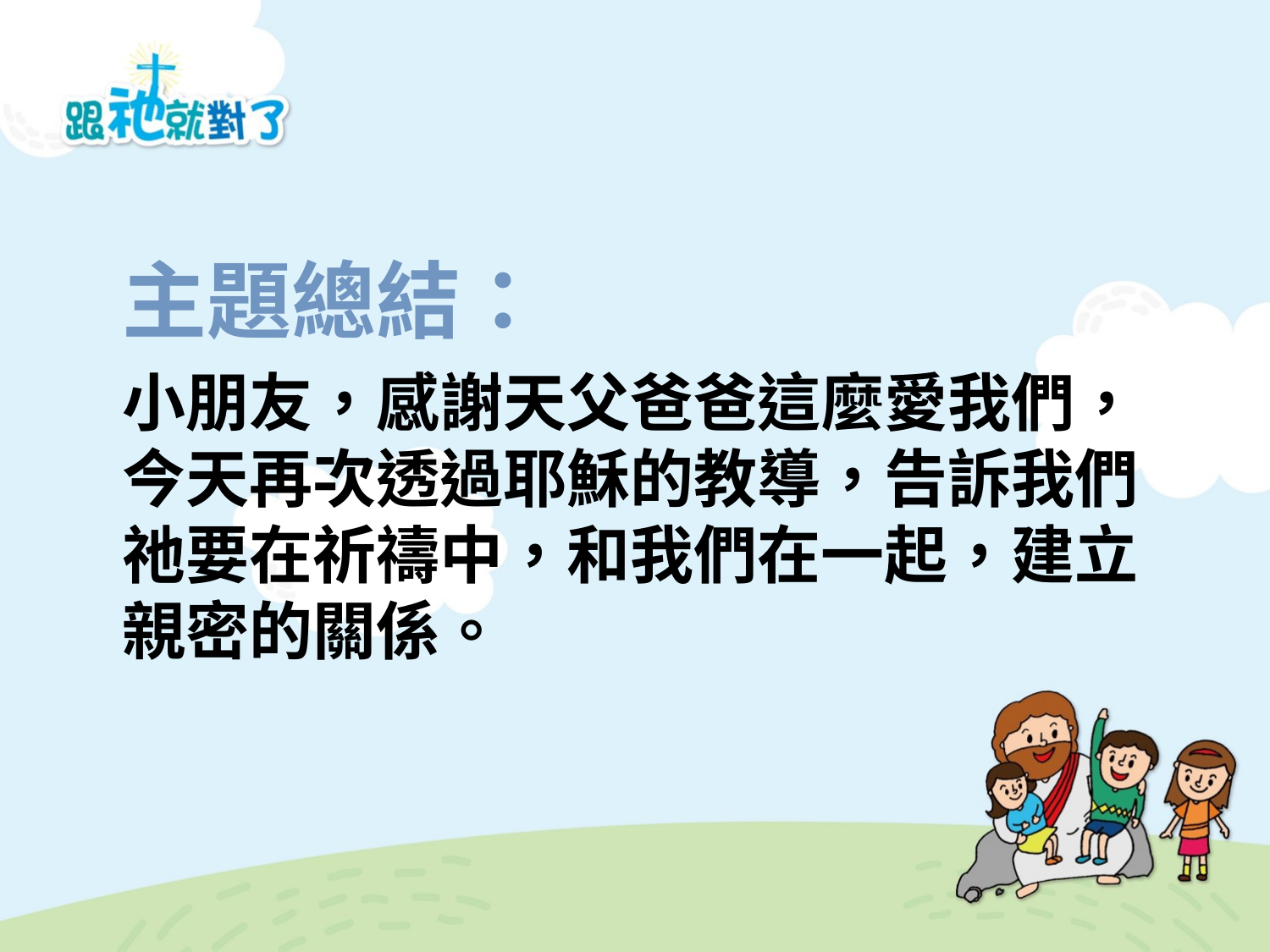

主題總結：
小朋友，感謝天父爸爸這麼愛我們，今天再次透過耶穌的教導，告訴我們祂要在祈禱中，和我們在一起，建立親密的關係。